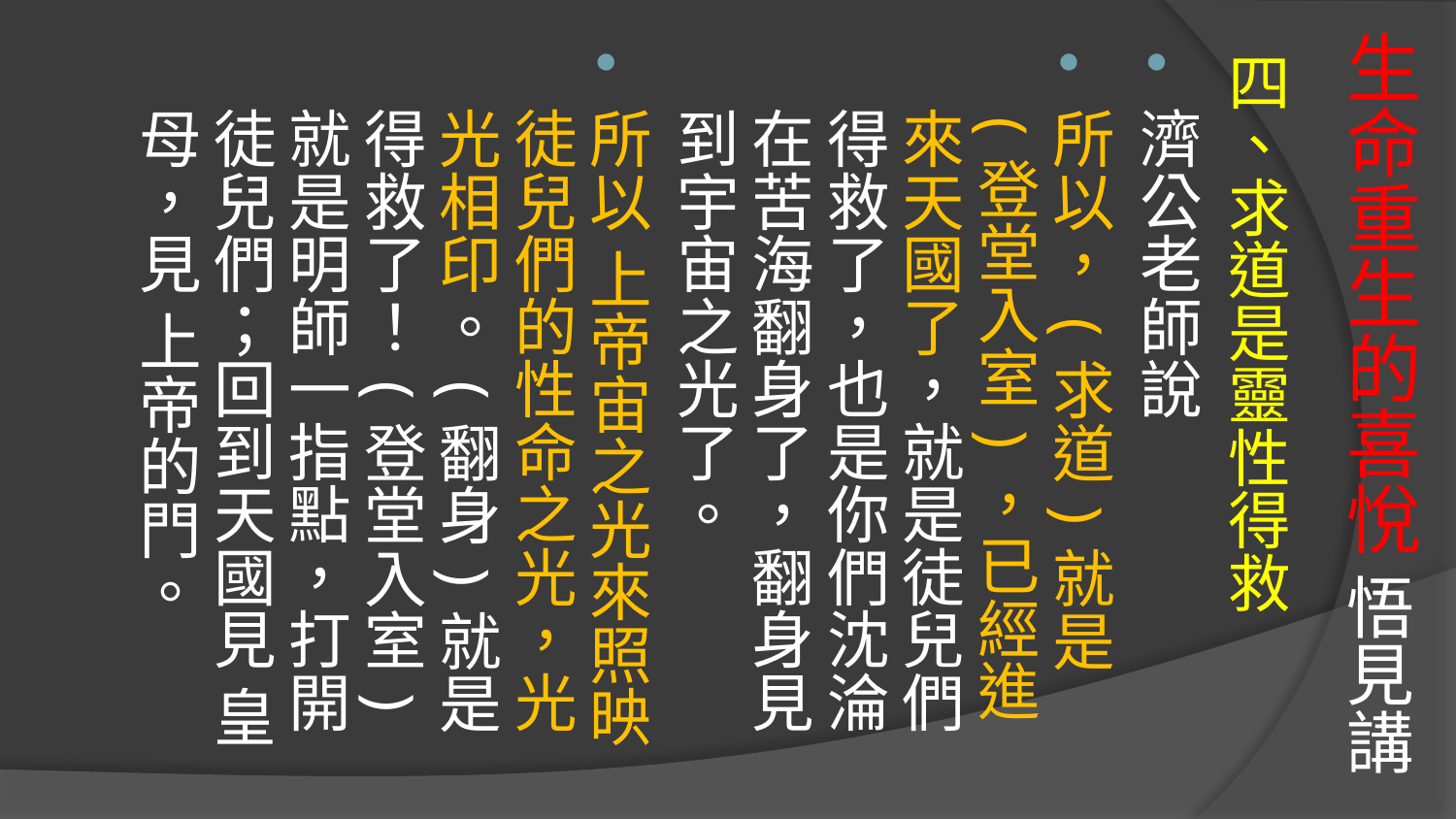

# 生命重生的喜悅 悟見講
四、求道是靈性得救
濟公老師說
所以，(求道)就是(登堂入室)，已經進來天國了，就是徒兒們得救了，也是你們沈淪在苦海翻身了，翻身見到宇宙之光了。
所以 上帝宙之光來照映徒兒們的性命之光，光光相印。(翻身)就是得救了！(登堂入室)就是明師一指點，打開徒兒們；回到天國見 皇母，見 上帝的門。